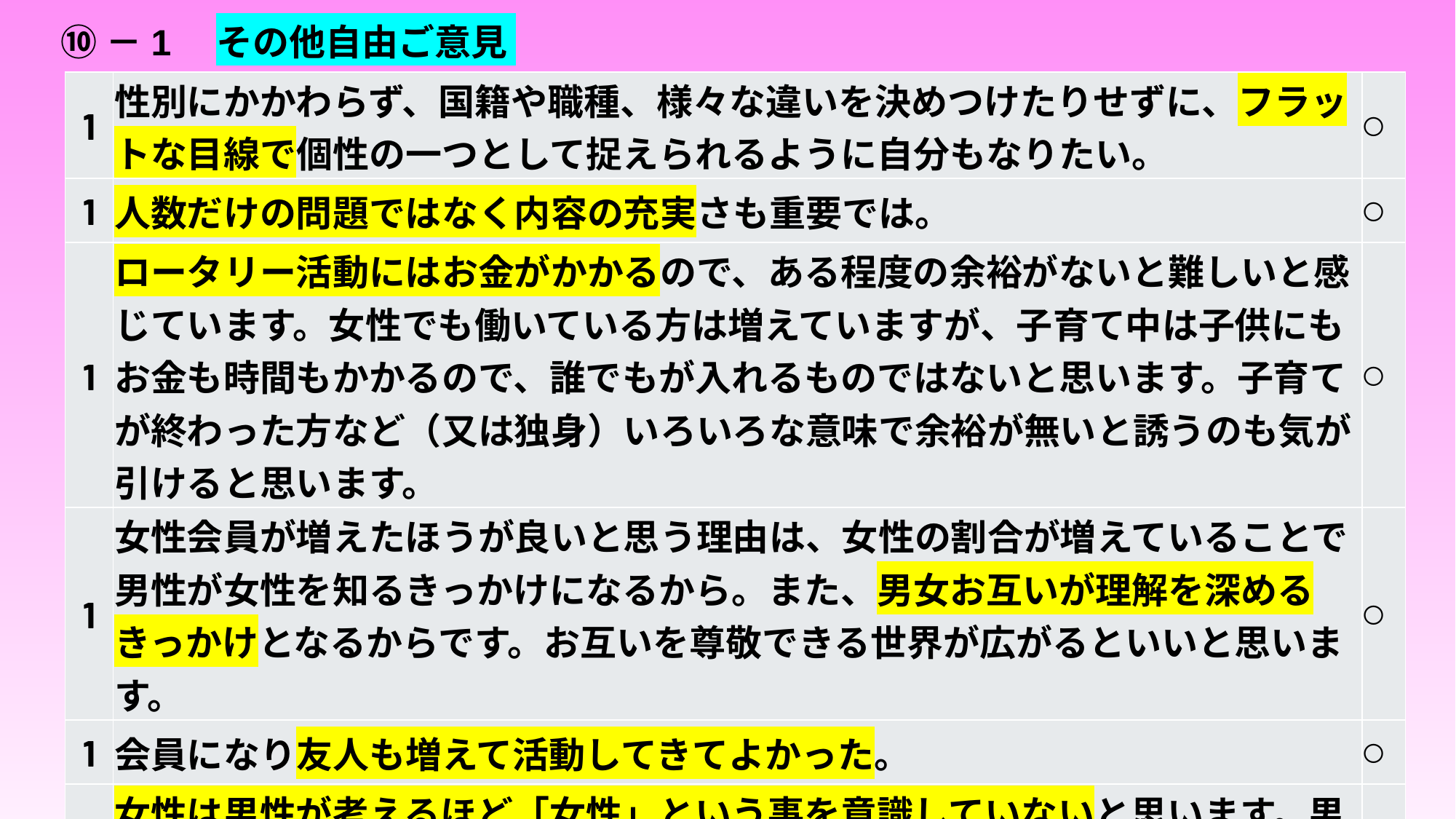

# ⑩－1　その他自由ご意見
| 1 | 性別にかかわらず、国籍や職種、様々な違いを決めつけたりせずに、フラットな目線で個性の一つとして捉えられるように自分もなりたい。 | 〇 |
| --- | --- | --- |
| 1 | 人数だけの問題ではなく内容の充実さも重要では。 | 〇 |
| 1 | ロータリー活動にはお金がかかるので、ある程度の余裕がないと難しいと感じています。女性でも働いている方は増えていますが、子育て中は子供にもお金も時間もかかるので、誰でもが入れるものではないと思います。子育てが終わった方など（又は独身）いろいろな意味で余裕が無いと誘うのも気が引けると思います。 | 〇 |
| 1 | 女性会員が増えたほうが良いと思う理由は、女性の割合が増えていることで男性が女性を知るきっかけになるから。また、男女お互いが理解を深めるきっかけとなるからです。お互いを尊敬できる世界が広がるといいと思います。 | 〇 |
| 1 | 会員になり友人も増えて活動してきてよかった。 | 〇 |
| 1 | 女性は男性が考えるほど「女性」という事を意識していないと思います。男性、女性という事を行っている時点で何となくDEIから外れているような気がします。それぞれに出来る事出来ないこと間ありますので・・・ | 〇 |
| 1 | 入会歴が浅く知識が乏しい中記入しましたこと失礼申し上げます。 | 〇 |